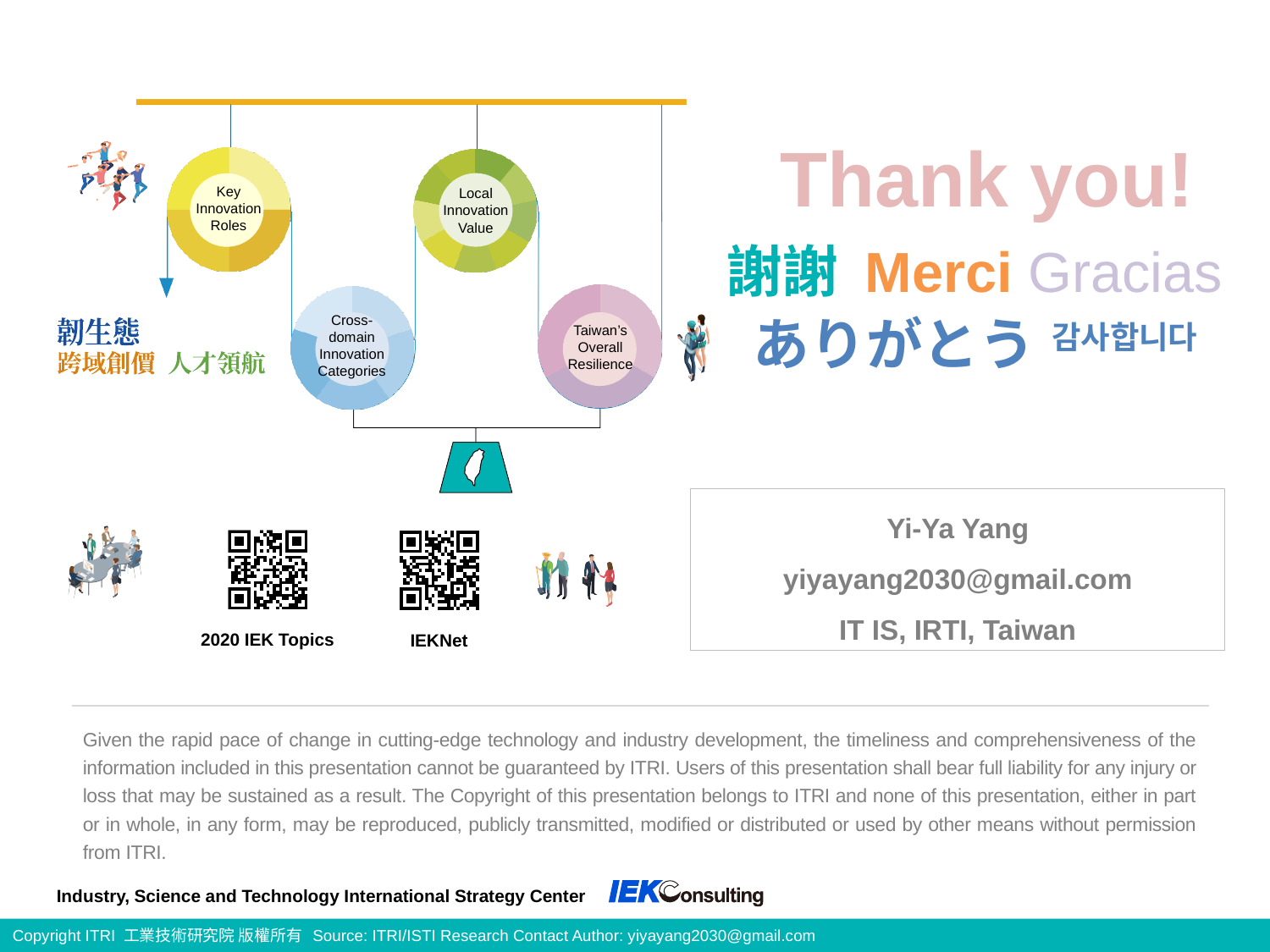

Thank you!
謝謝 Merci Gracias
ありがとう
감사합니다
# Yi-Ya Yang yiyayang2030@gmail.com IT IS, IRTI, Taiwan